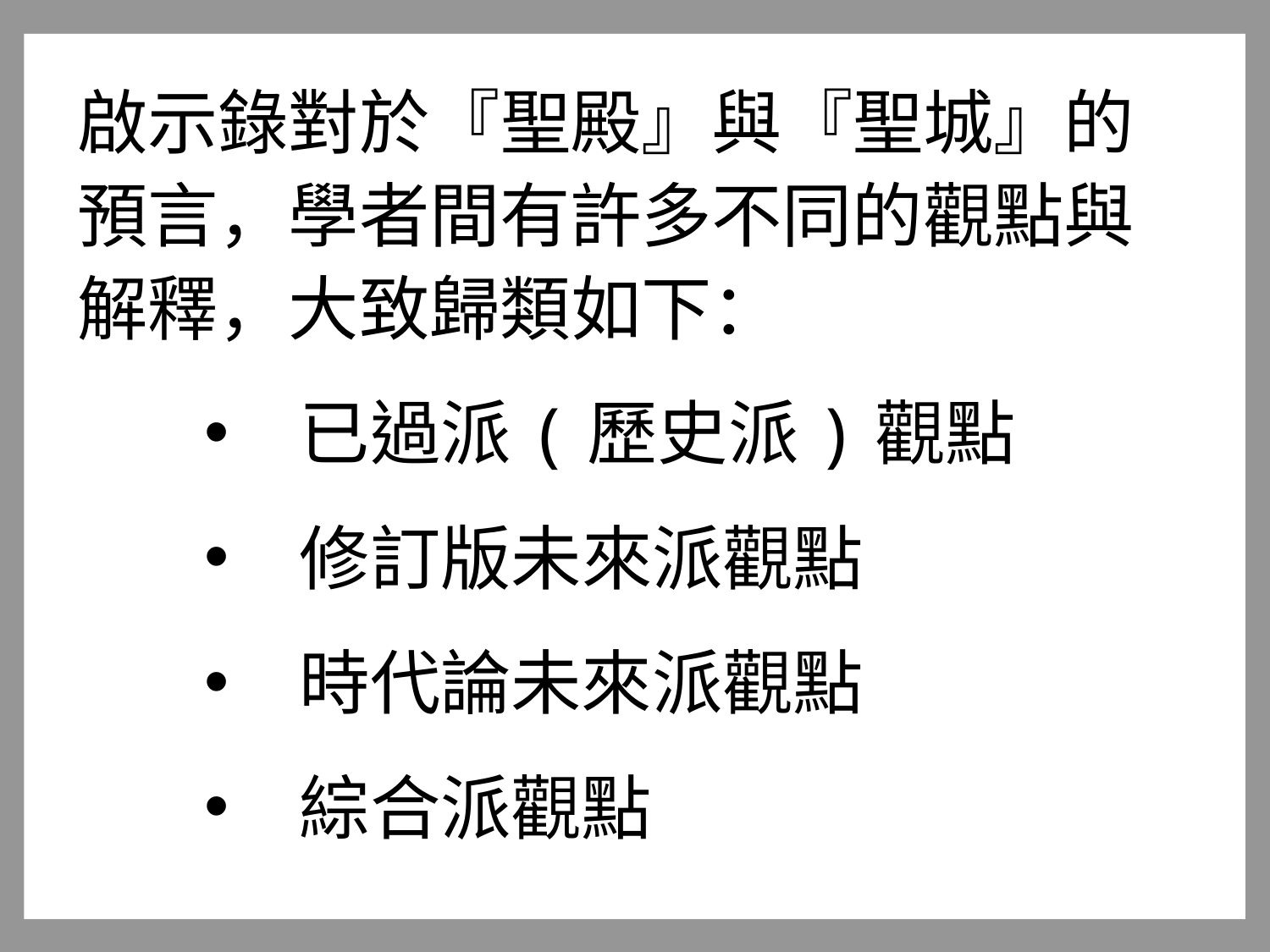

啟示錄對於『聖殿』與『聖城』的預言，學者間有許多不同的觀點與解釋，大致歸類如下：
已過派(歷史派)觀點
修訂版未來派觀點
時代論未來派觀點
綜合派觀點